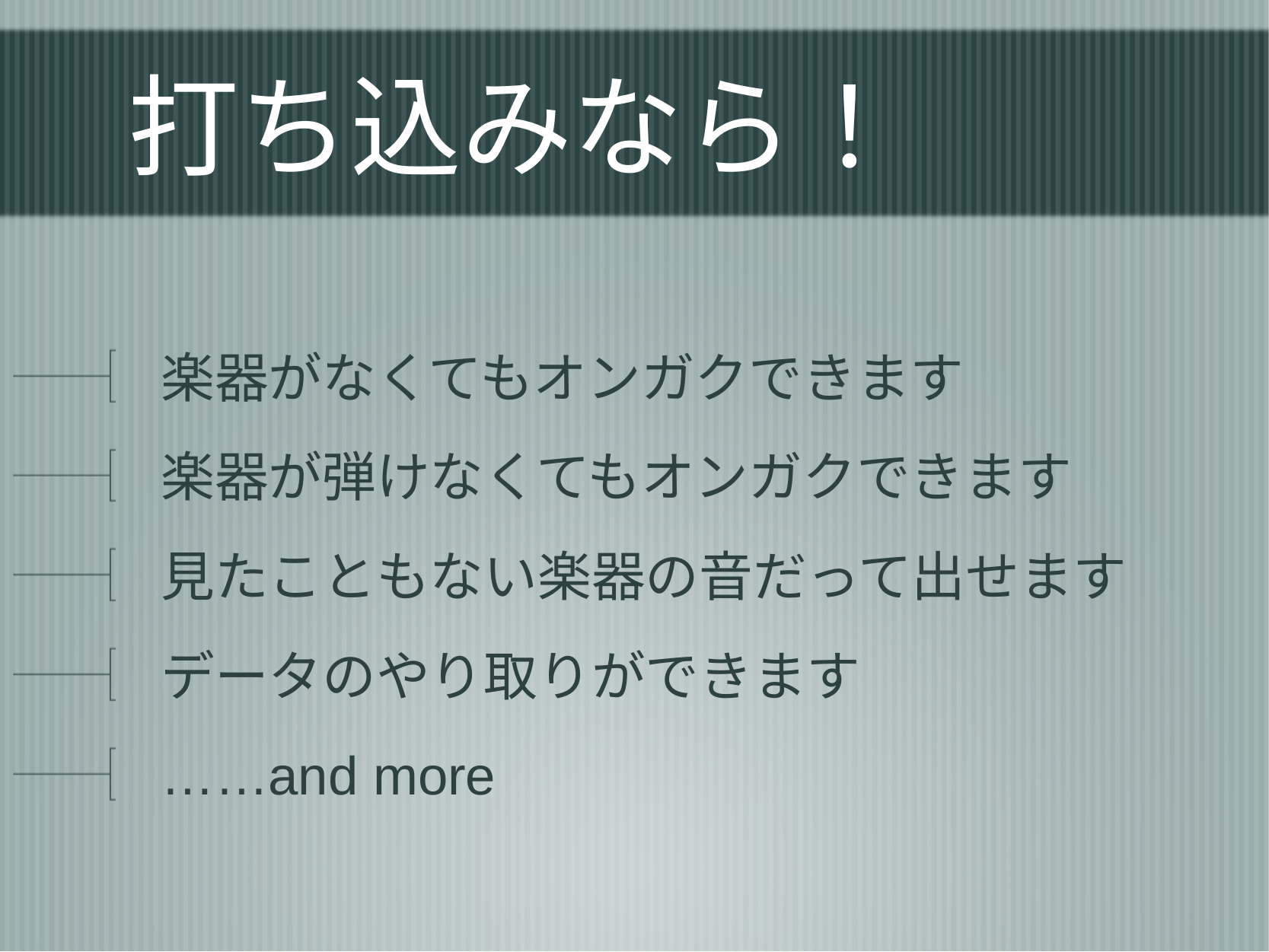

# 打ち込みなら！
楽器がなくてもオンガクできます
楽器が弾けなくてもオンガクできます
見たこともない楽器の音だって出せます
データのやり取りができます
……and more